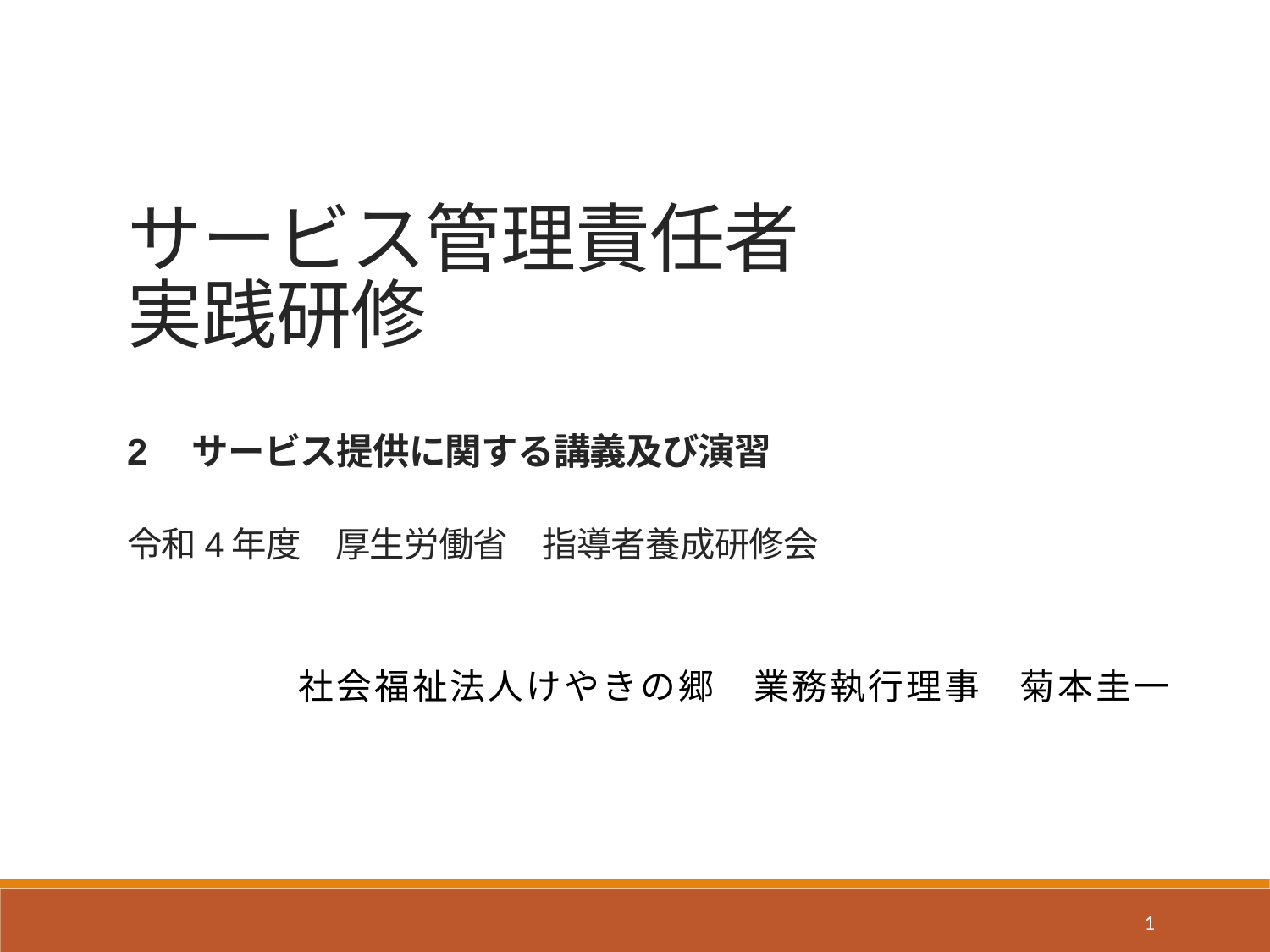

# サービス管理責任者　 実践研修 2　サービス提供に関する講義及び演習 令和4年度　厚生労働省　指導者養成研修会
社会福祉法人けやきの郷　業務執行理事　菊本圭一
1